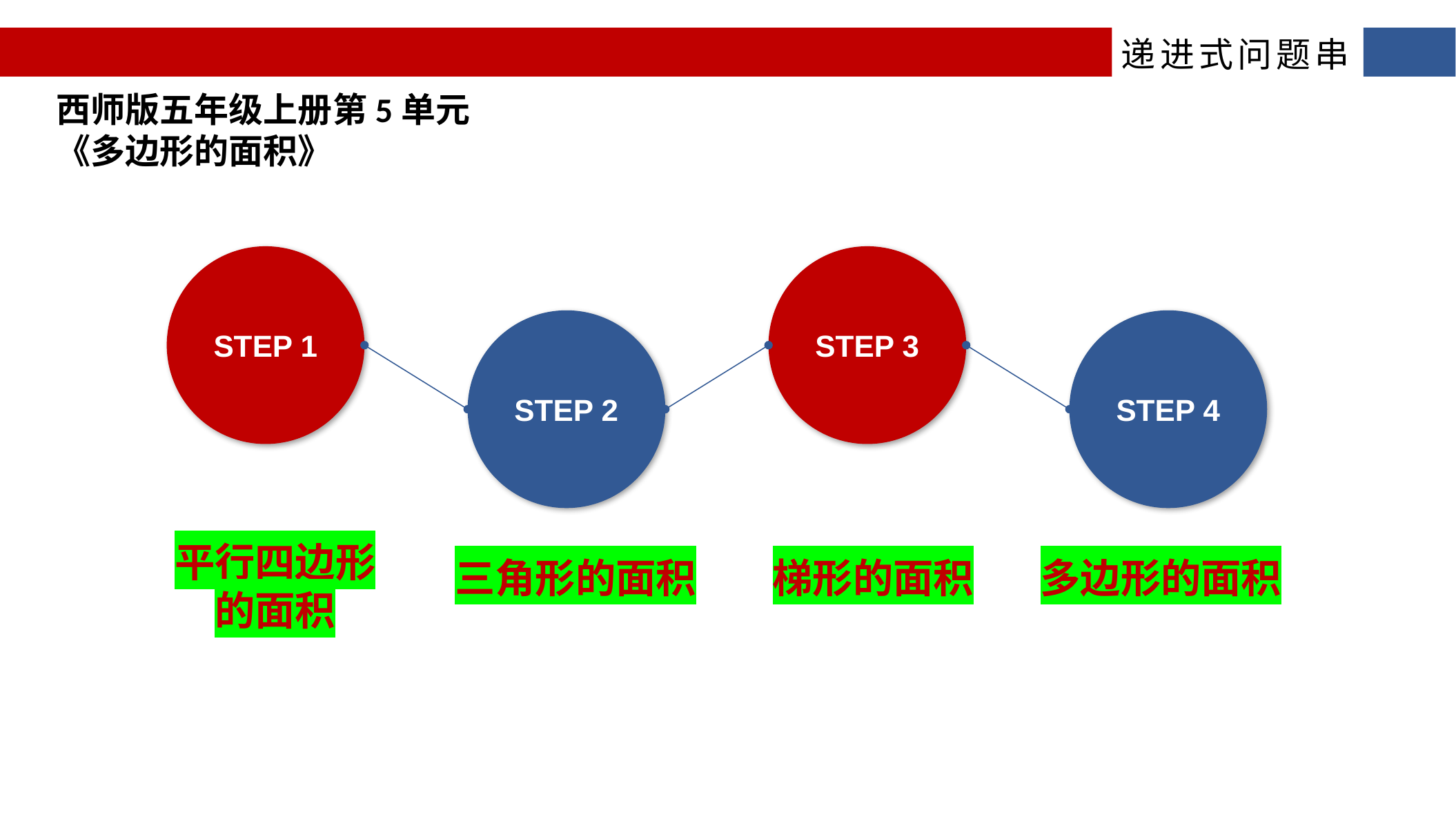

递进式问题串

西师版五年级上册第5单元《多边形的面积》
STEP 1
STEP 3
STEP 2
STEP 4
平行四边形的面积
三角形的面积
梯形的面积
多边形的面积